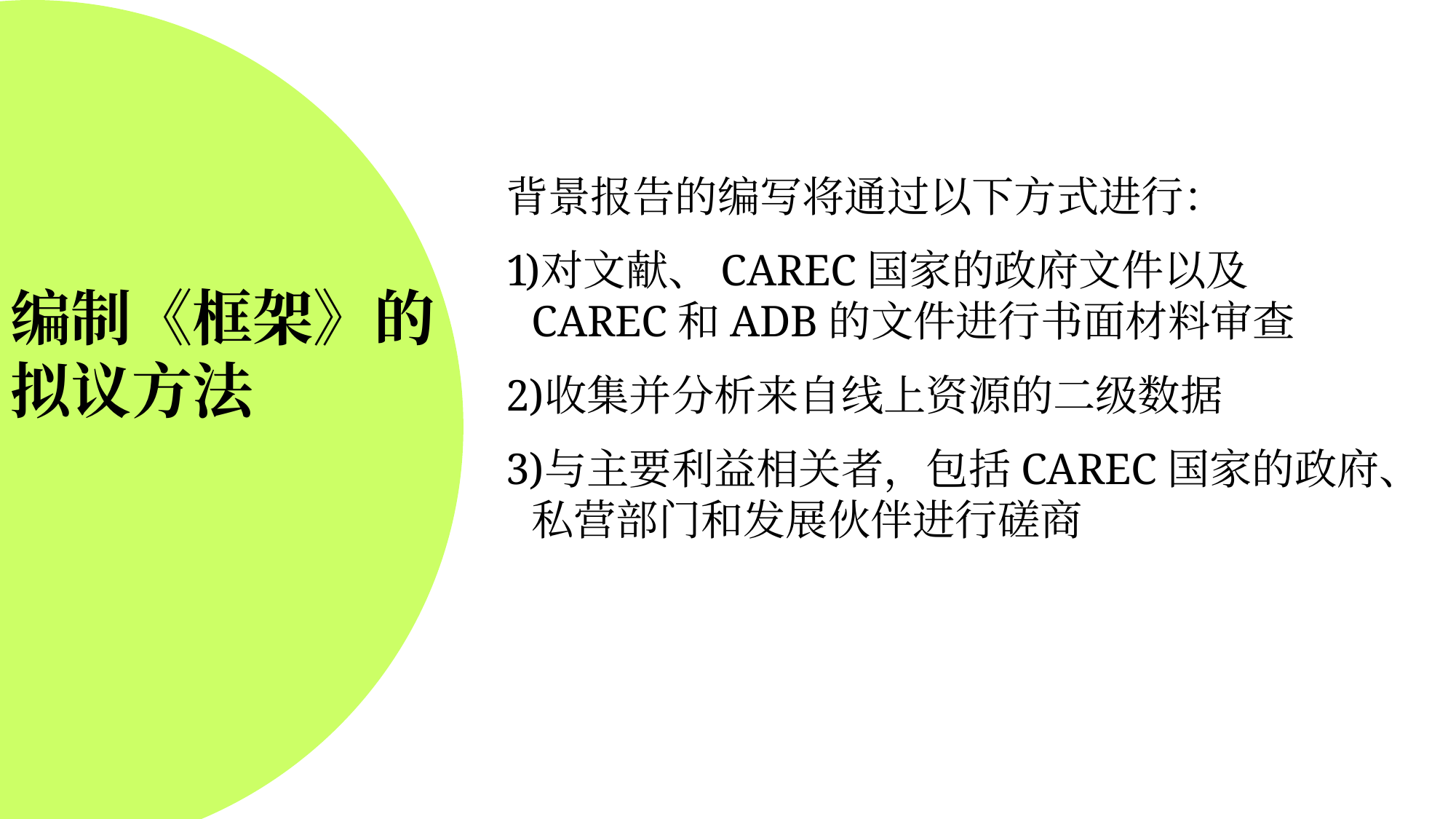

背景报告的编写将通过以下方式进行：
对文献、CAREC国家的政府文件以及CAREC和ADB的文件进行书面材料审查
收集并分析来自线上资源的二级数据
与主要利益相关者，包括CAREC国家的政府、私营部门和发展伙伴进行磋商
编制《框架》的拟议方法